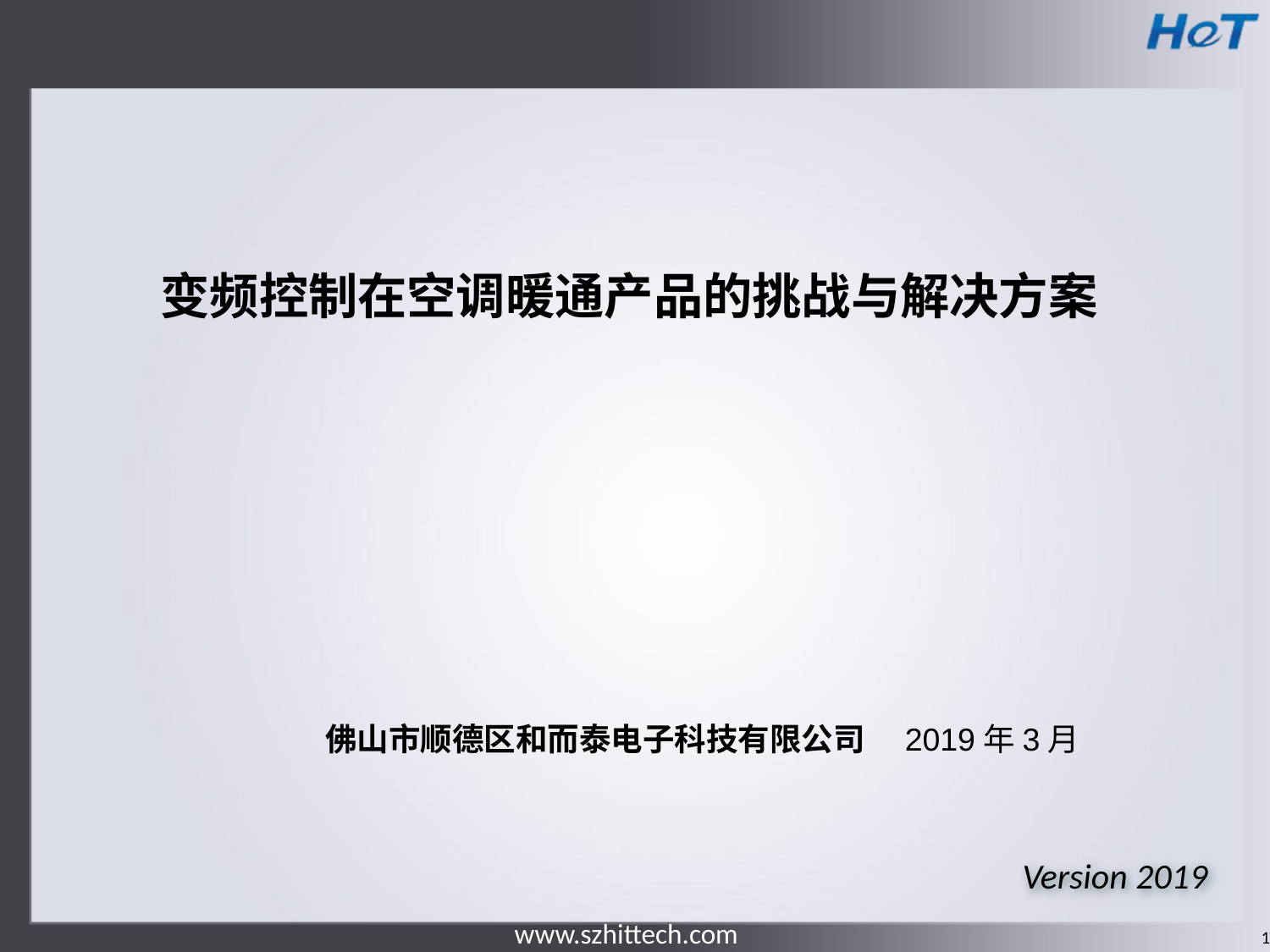

变频控制在空调暖通产品的挑战与解决方案

佛山市顺德区和而泰电子科技有限公司
2019年3月

Version 2019

1